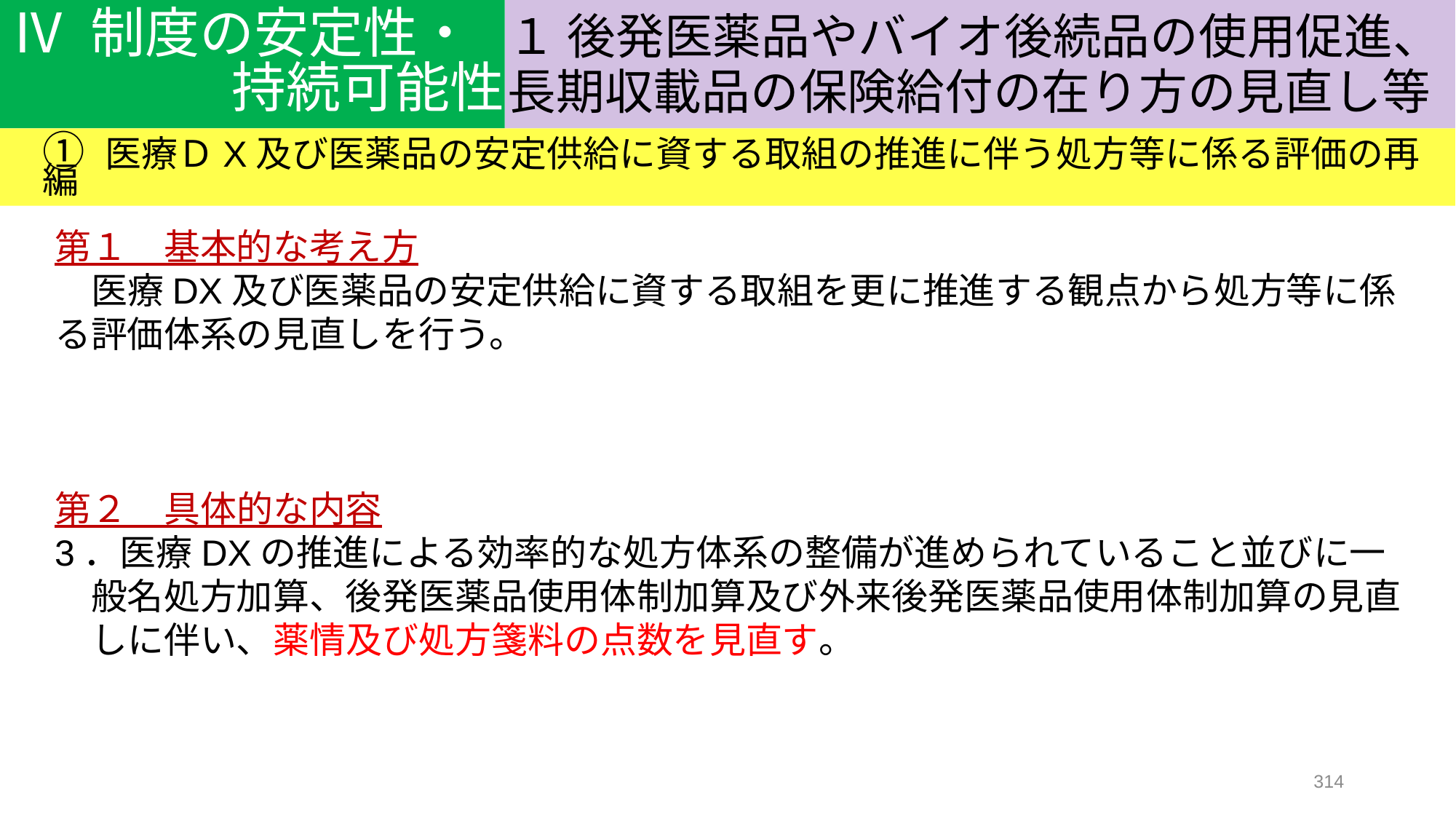

Ⅳ 制度の安定性・
持続可能性
１ 後発医薬品やバイオ後続品の使用促進、長期収載品の保険給付の在り方の見直し等
① 医療ＤX及び医薬品の安定供給に資する取組の推進に伴う処方等に係る評価の再編
第１　基本的な考え方
　医療DX及び医薬品の安定供給に資する取組を更に推進する観点から処方等に係る評価体系の見直しを行う。

第２　具体的な内容
3．医療DXの推進による効率的な処方体系の整備が進められていること並びに一
　般名処方加算、後発医薬品使用体制加算及び外来後発医薬品使用体制加算の見直
　しに伴い、薬情及び処方箋料の点数を見直す。

314